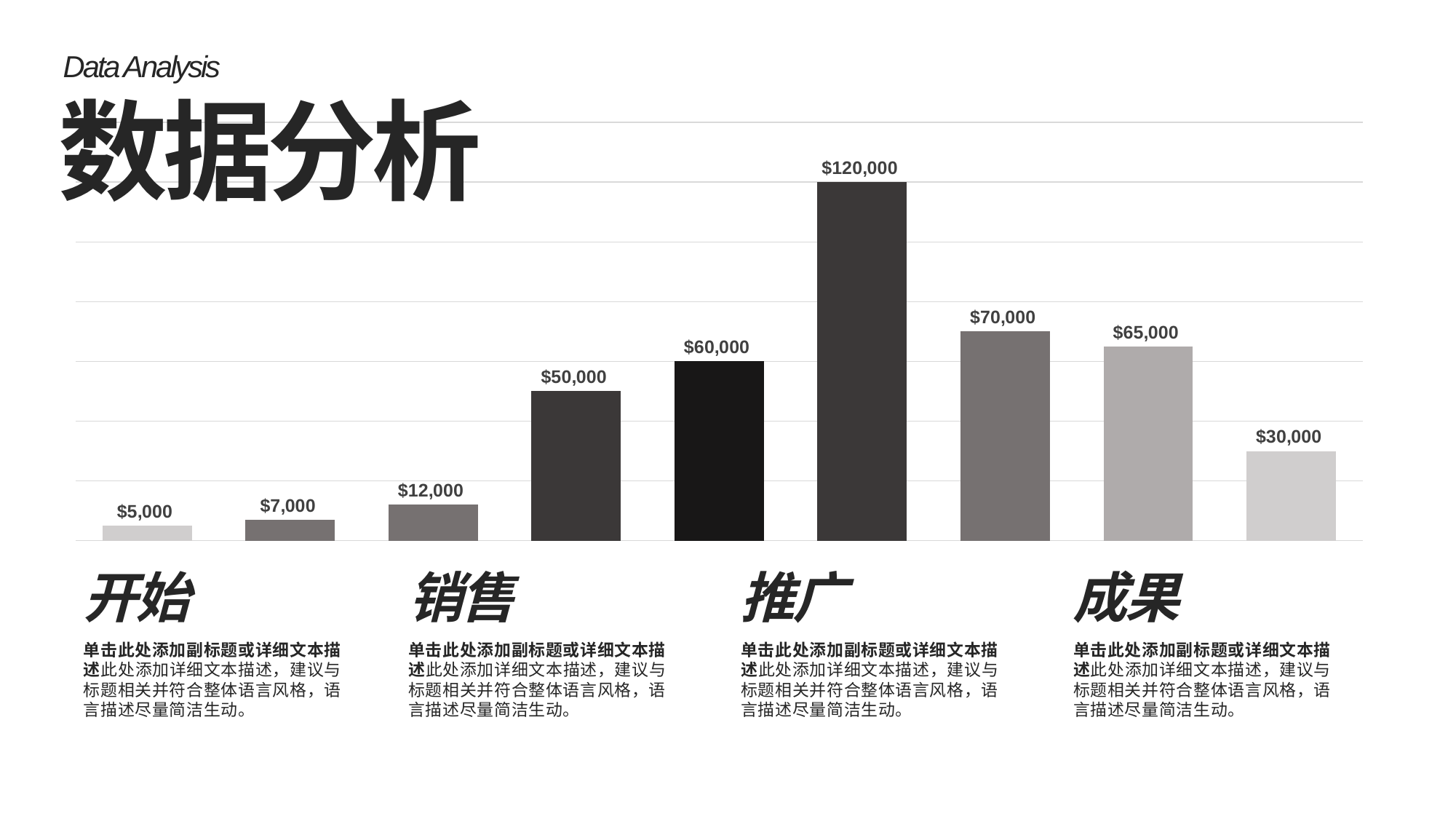

Data Analysis
数据分析

### Chart

| Category | Analysis 01 |
|---|---|
| Category 1 | 5000.0 |
| Category 2 | 7000.0 |
| Category 3 | 12000.0 |
| Category 4 | 50000.0 |
| Category 5 | 60000.0 |
| Category 6 | 120000.0 |
| Category 7 | 70000.0 |
| Category 8 | 65000.0 |
| Category 9 | 30000.0 |
开始
销售
推广
成果
单击此处添加副标题或详细文本描述此处添加详细文本描述，建议与标题相关并符合整体语言风格，语言描述尽量简洁生动。
单击此处添加副标题或详细文本描述此处添加详细文本描述，建议与标题相关并符合整体语言风格，语言描述尽量简洁生动。
单击此处添加副标题或详细文本描述此处添加详细文本描述，建议与标题相关并符合整体语言风格，语言描述尽量简洁生动。
单击此处添加副标题或详细文本描述此处添加详细文本描述，建议与标题相关并符合整体语言风格，语言描述尽量简洁生动。